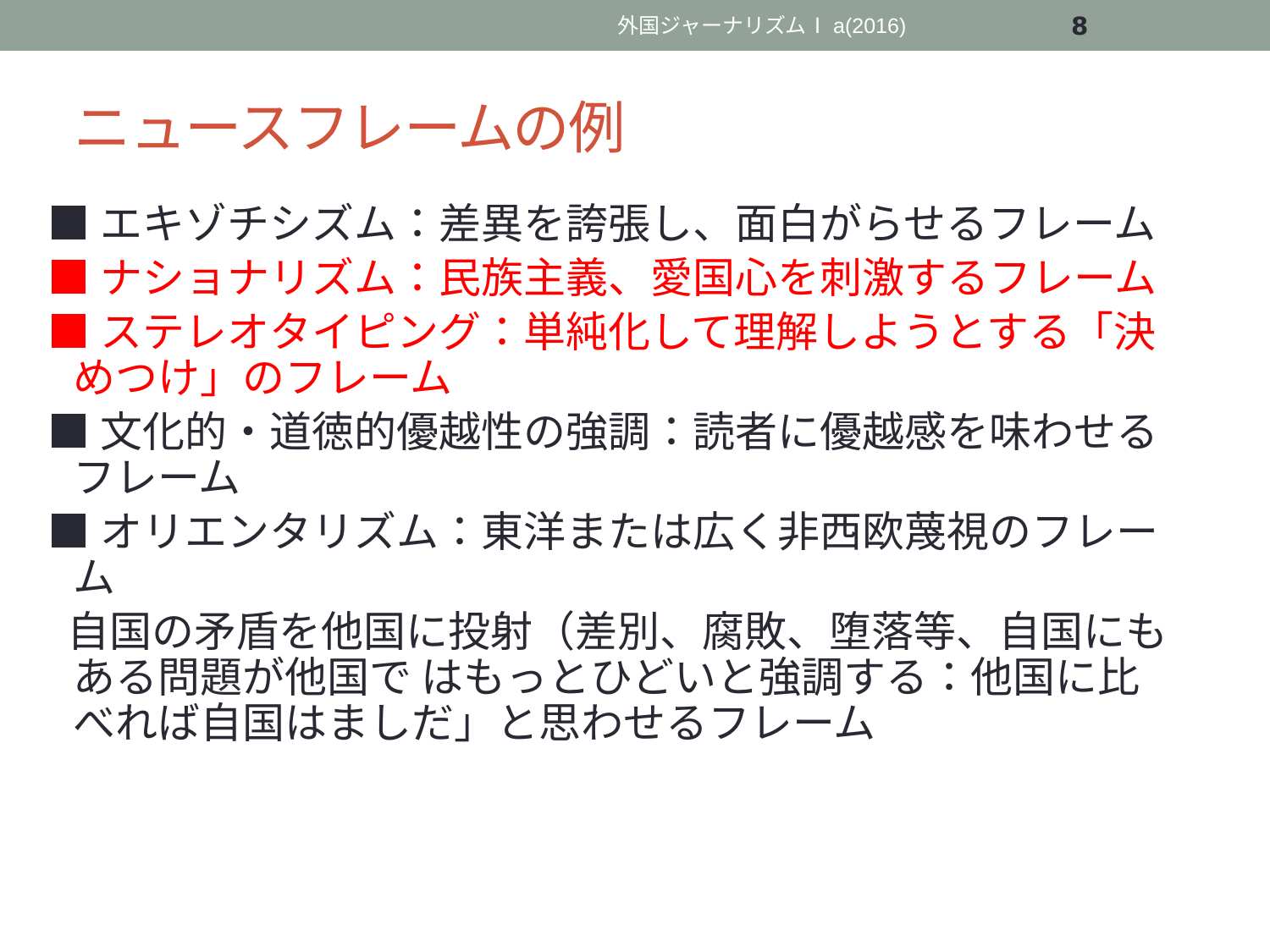

外国ジャーナリズムⅠa(2016)
8
# ニュースフレームの例
■エキゾチシズム：差異を誇張し、面白がらせるフレーム
■ナショナリズム：民族主義、愛国心を刺激するフレーム
■ステレオタイピング：単純化して理解しようとする「決めつけ」のフレーム
■文化的・道徳的優越性の強調：読者に優越感を味わせるフレーム
■オリエンタリズム：東洋または広く非西欧蔑視のフレーム
 自国の矛盾を他国に投射（差別、腐敗、堕落等、自国にもある問題が他国で はもっとひどいと強調する：他国に比べれば自国はましだ」と思わせるフレーム